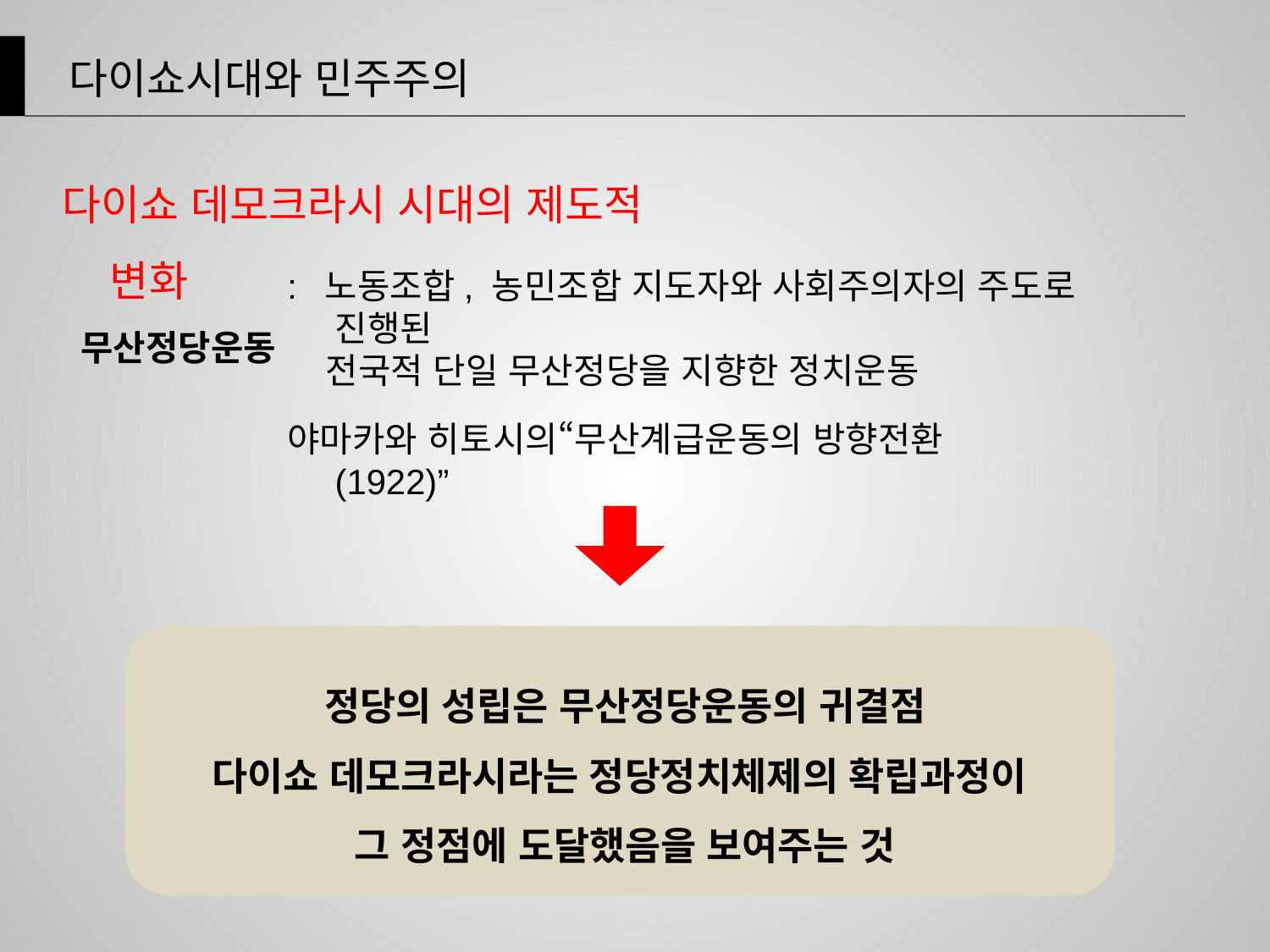

다이쇼시대와 민주주의
다이쇼 데모크라시 시대의 제도적 변화
 무산정당운동
:  노동조합, 농민조합 지도자와 사회주의자의 주도로 진행된
   전국적 단일 무산정당을 지향한 정치운동
야마카와 히토시의“무산계급운동의 방향전환 (1922)”

정당의 성립은 무산정당운동의 귀결점
다이쇼 데모크라시라는 정당정치체제의 확립과정이
그 정점에 도달했음을 보여주는 것